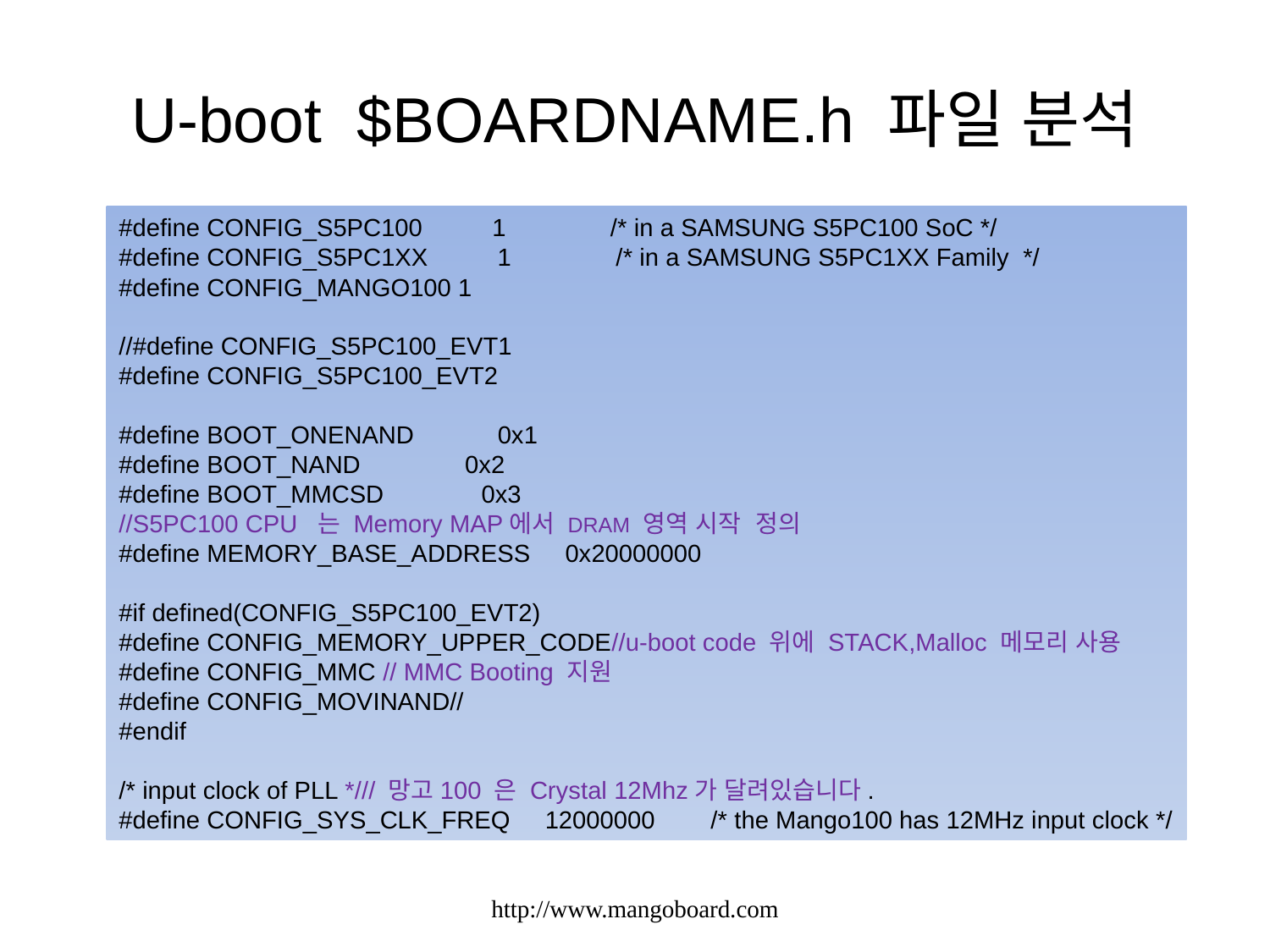

# U-boot  $BOARDNAME.h 파일 분석
#define CONFIG_S5PC100          1               /* in a SAMSUNG S5PC100 SoC */
#define CONFIG_S5PC1XX          1               /* in a SAMSUNG S5PC1XX Family  */
#define CONFIG_MANGO100 1

//#define CONFIG_S5PC100_EVT1
#define CONFIG_S5PC100_EVT2

#define BOOT_ONENAND            0x1
#define BOOT_NAND               0x2
#define BOOT_MMCSD              0x3
//S5PC100 CPU  는 Memory MAP에서 DRAM 영역 시작  정의
#define MEMORY_BASE_ADDRESS     0x20000000

#if defined(CONFIG_S5PC100_EVT2)
#define CONFIG_MEMORY_UPPER_CODE//u-boot code 위에 STACK,Malloc 메모리 사용
#define CONFIG_MMC // MMC Booting 지원
#define CONFIG_MOVINAND//
#endif

/* input clock of PLL */// 망고100 은 Crystal 12Mhz가 달려있습니다.
#define CONFIG_SYS_CLK_FREQ     12000000        /* the Mango100 has 12MHz input clock */
http://www.mangoboard.com